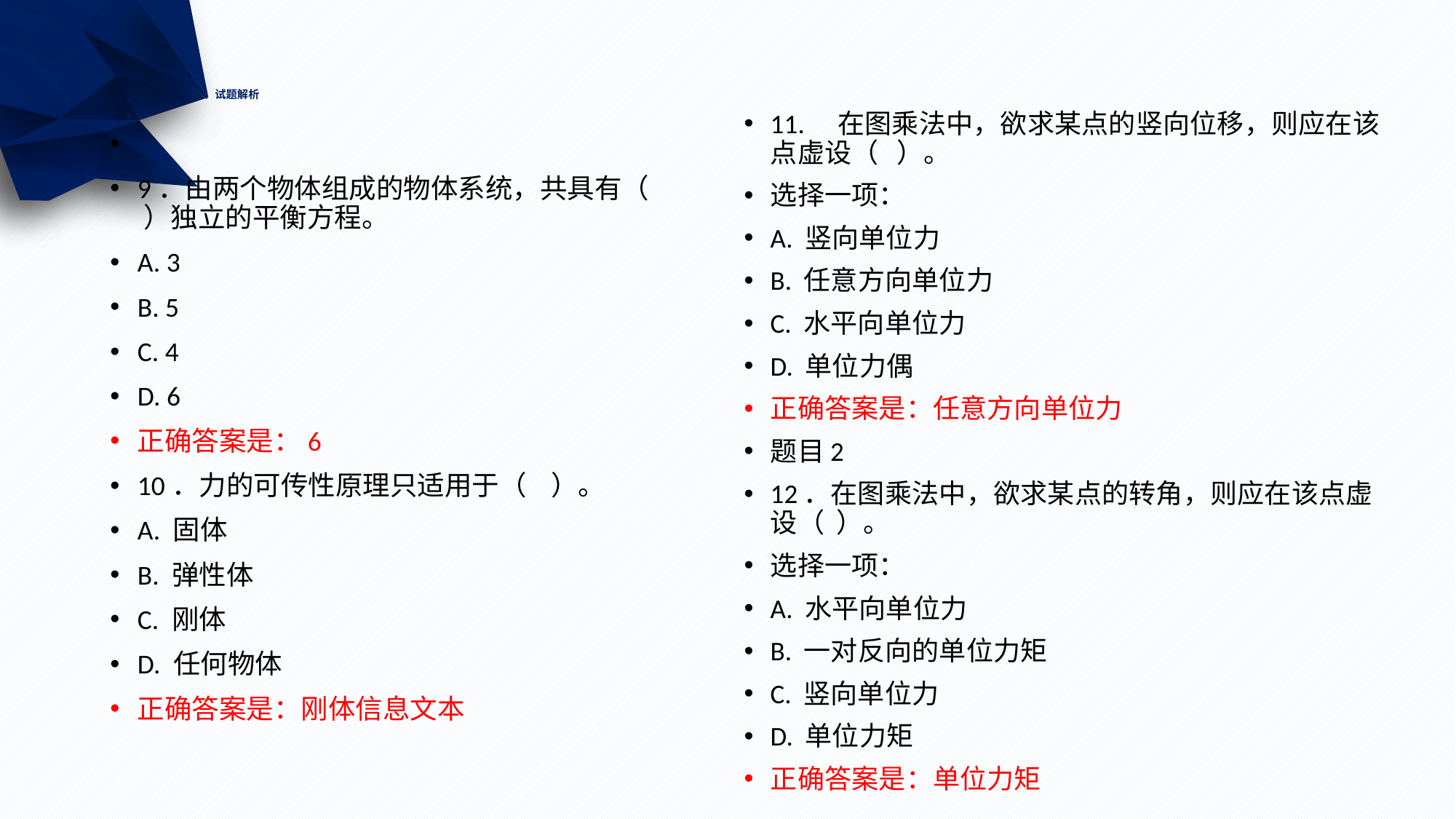

# 五、试题解析
11.　在图乘法中，欲求某点的竖向位移，则应在该点虚设（   ）。
选择一项：
A. 竖向单位力
B. 任意方向单位力
C. 水平向单位力
D. 单位力偶
正确答案是：任意方向单位力
题目2
12．在图乘法中，欲求某点的转角，则应在该点虚设（  ）。
选择一项：
A. 水平向单位力
B. 一对反向的单位力矩
C. 竖向单位力
D. 单位力矩
正确答案是：单位力矩

9．由两个物体组成的物体系统，共具有（     ）独立的平衡方程。
A. 3
B. 5
C. 4
D. 6
正确答案是：6
10．力的可传性原理只适用于（    ）。
A. 固体
B. 弹性体
C. 刚体
D. 任何物体
正确答案是：刚体信息文本